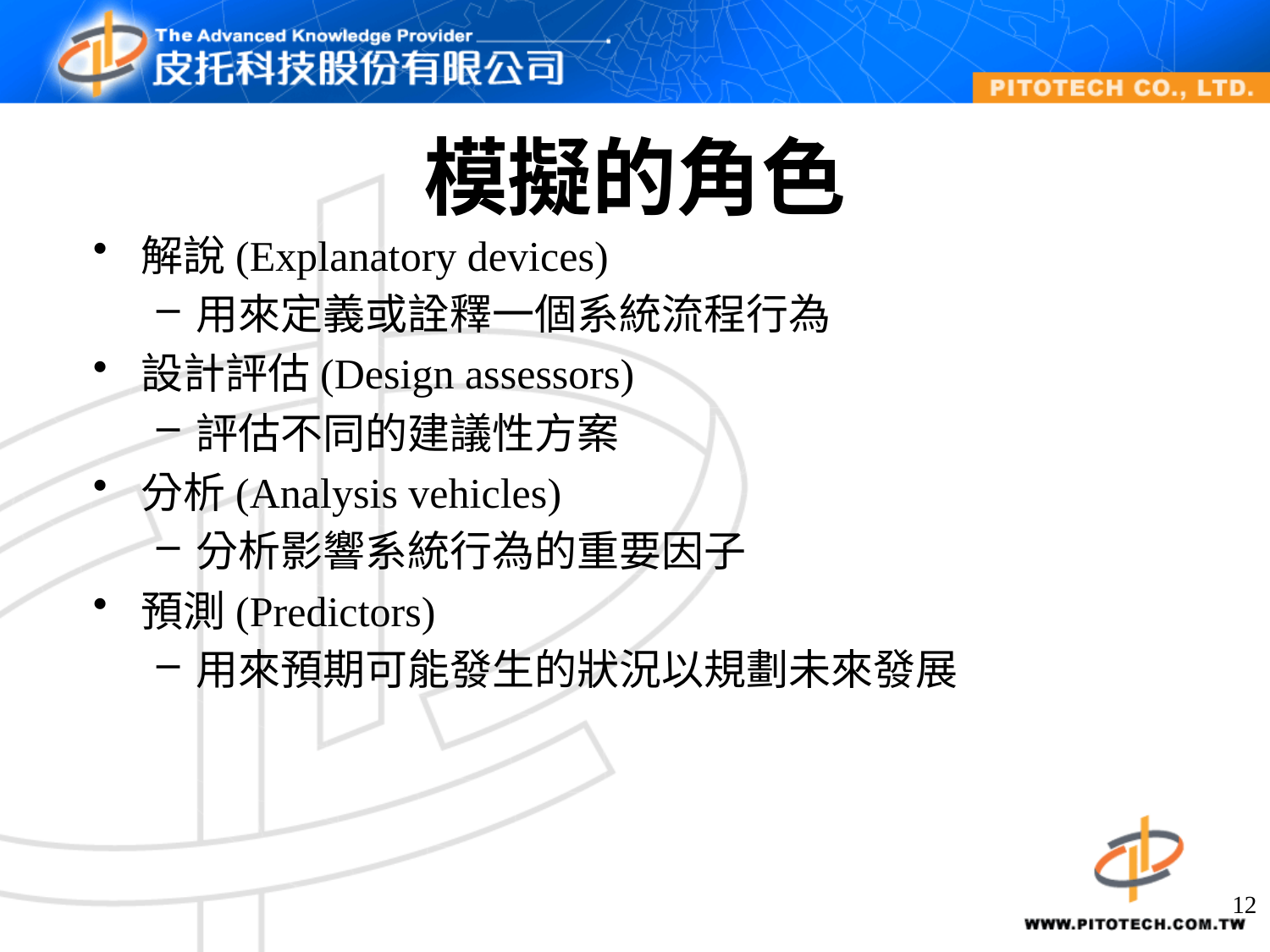

# 模擬的角色
解說(Explanatory devices)
用來定義或詮釋一個系統流程行為
設計評估(Design assessors)
評估不同的建議性方案
分析(Analysis vehicles)
分析影響系統行為的重要因子
預測(Predictors)
用來預期可能發生的狀況以規劃未來發展
12